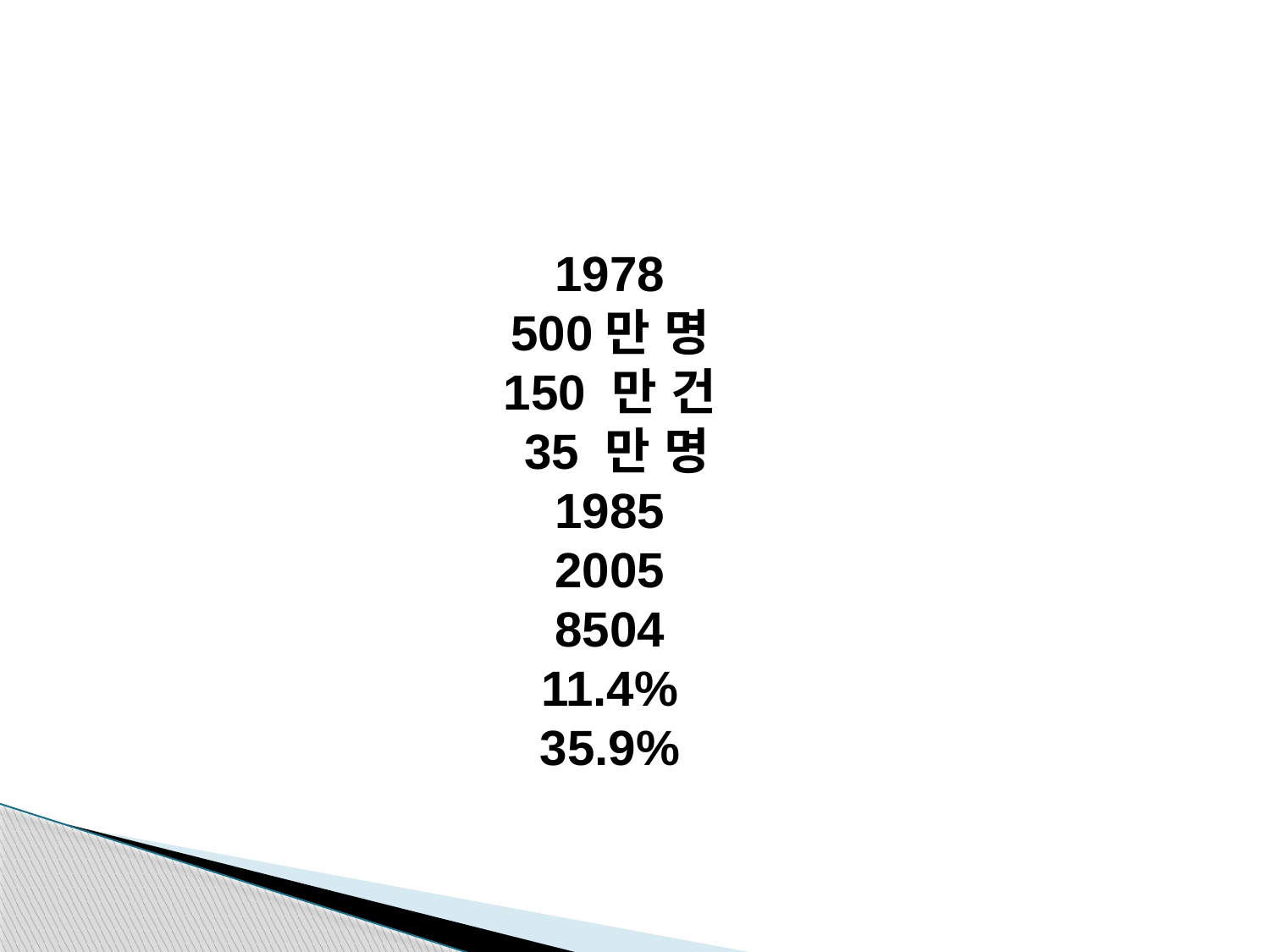

1978
500만 명
150 만 건
 35 만 명
1985
2005
8504
11.4%
35.9%